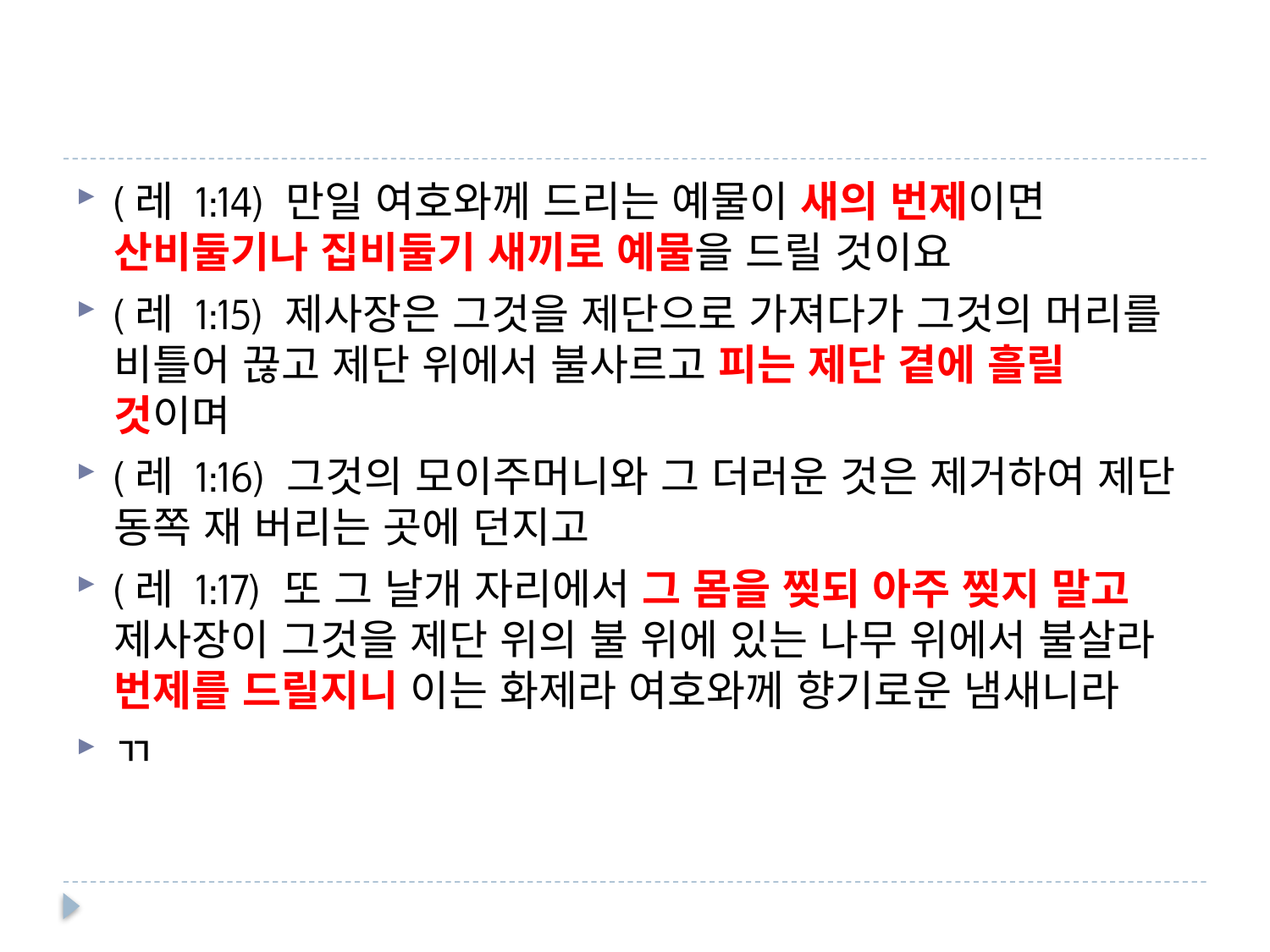

#
(레 1:14) 만일 여호와께 드리는 예물이 새의 번제이면 산비둘기나 집비둘기 새끼로 예물을 드릴 것이요
(레 1:15) 제사장은 그것을 제단으로 가져다가 그것의 머리를 비틀어 끊고 제단 위에서 불사르고 피는 제단 곁에 흘릴 것이며
(레 1:16) 그것의 모이주머니와 그 더러운 것은 제거하여 제단 동쪽 재 버리는 곳에 던지고
(레 1:17) 또 그 날개 자리에서 그 몸을 찢되 아주 찢지 말고 제사장이 그것을 제단 위의 불 위에 있는 나무 위에서 불살라 번제를 드릴지니 이는 화제라 여호와께 향기로운 냄새니라
ㄲ